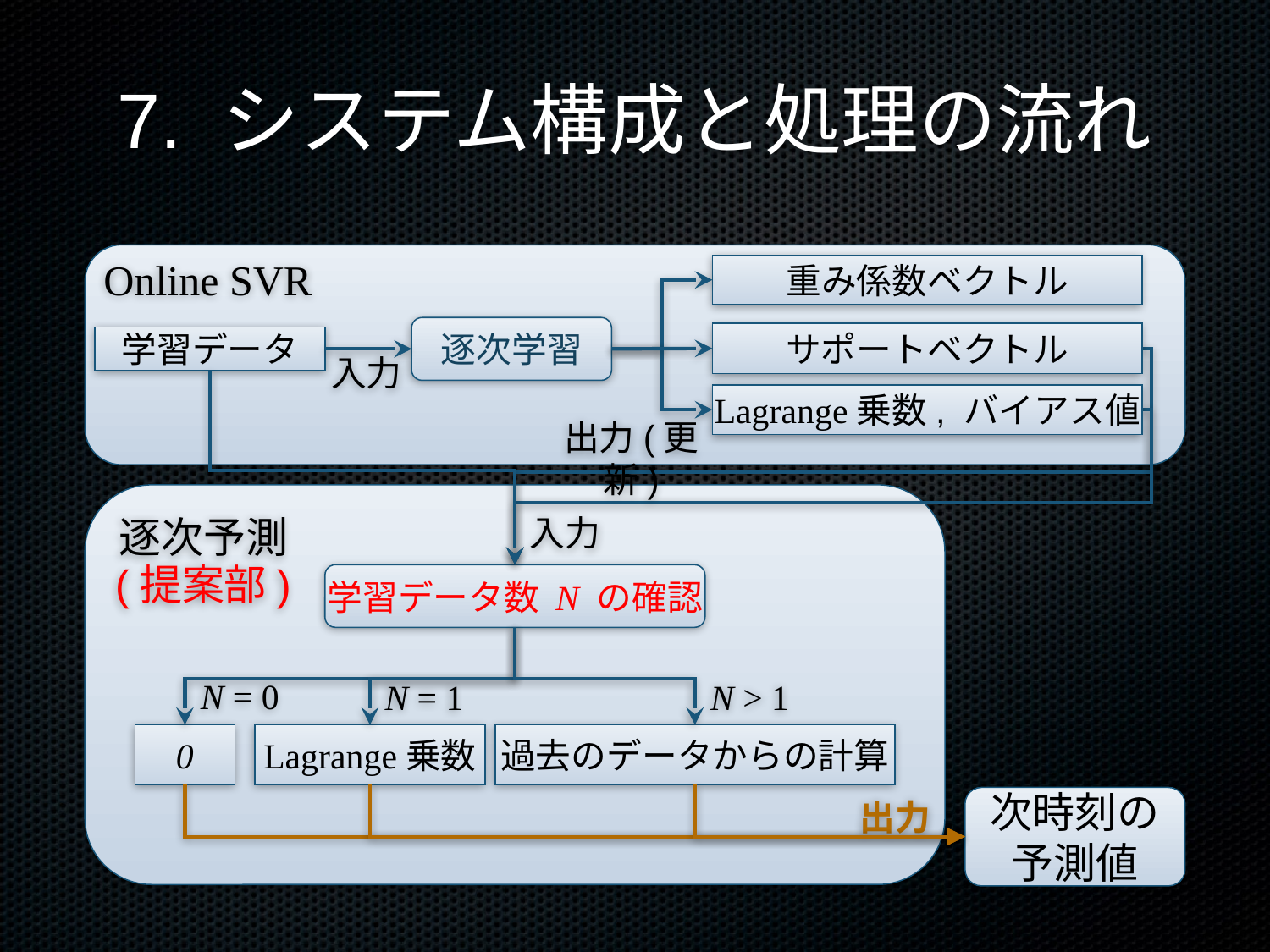

7. システム構成と処理の流れ

Online SVR
重み係数ベクトル
逐次学習
サポートベクトル
学習データ
入力
Lagrange乗数, バイアス値
出力(更新)

逐次予測
入力
(提案部)
学習データ数 N の確認
N = 0
N = 1
N > 1
0
Lagrange乗数
過去のデータからの計算
次時刻の
予測値
出力